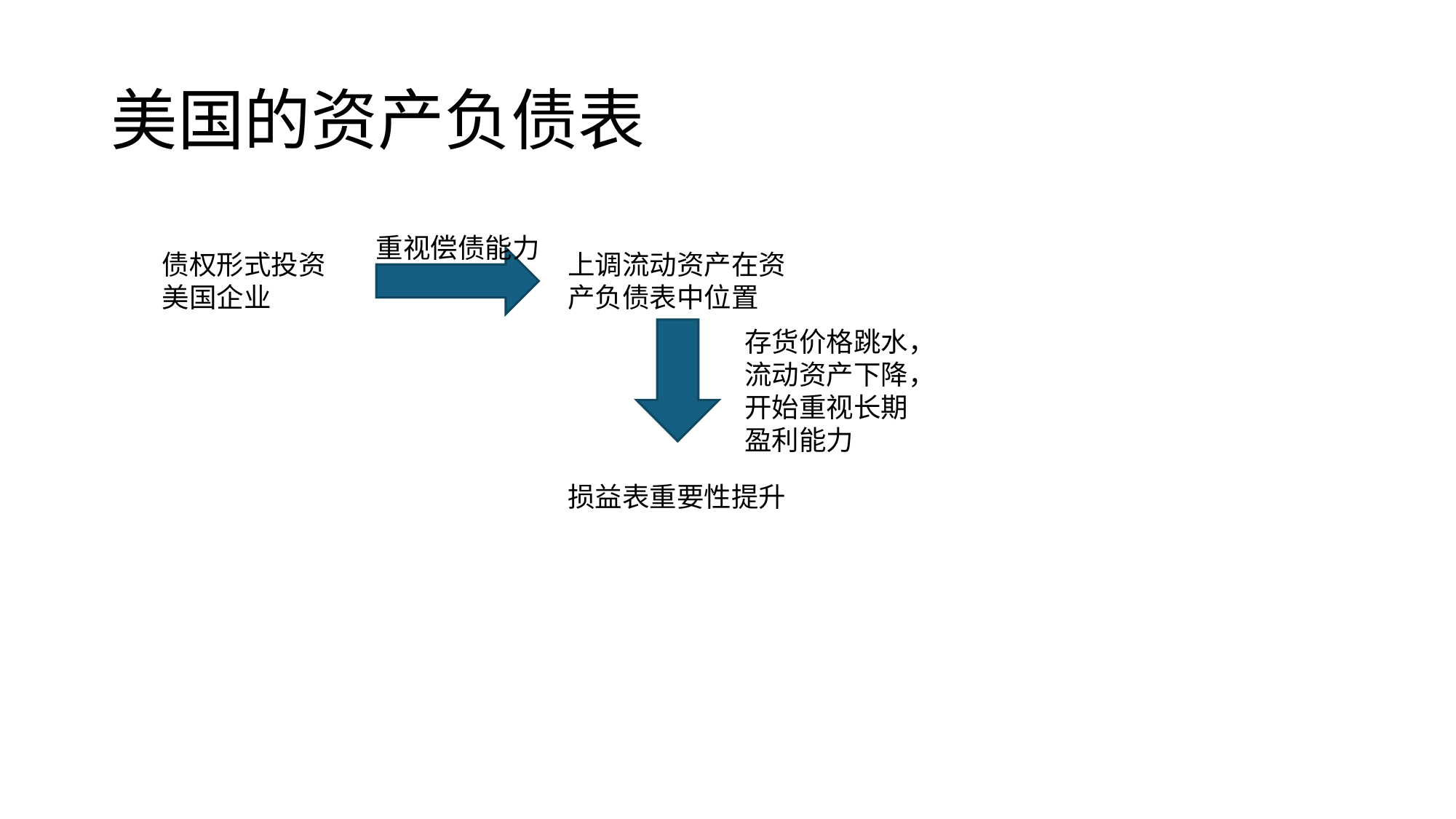

# 美国的资产负债表
重视偿债能力
债权形式投资美国企业
上调流动资产在资产负债表中位置

存货价格跳水，流动资产下降，开始重视长期盈利能力
损益表重要性提升